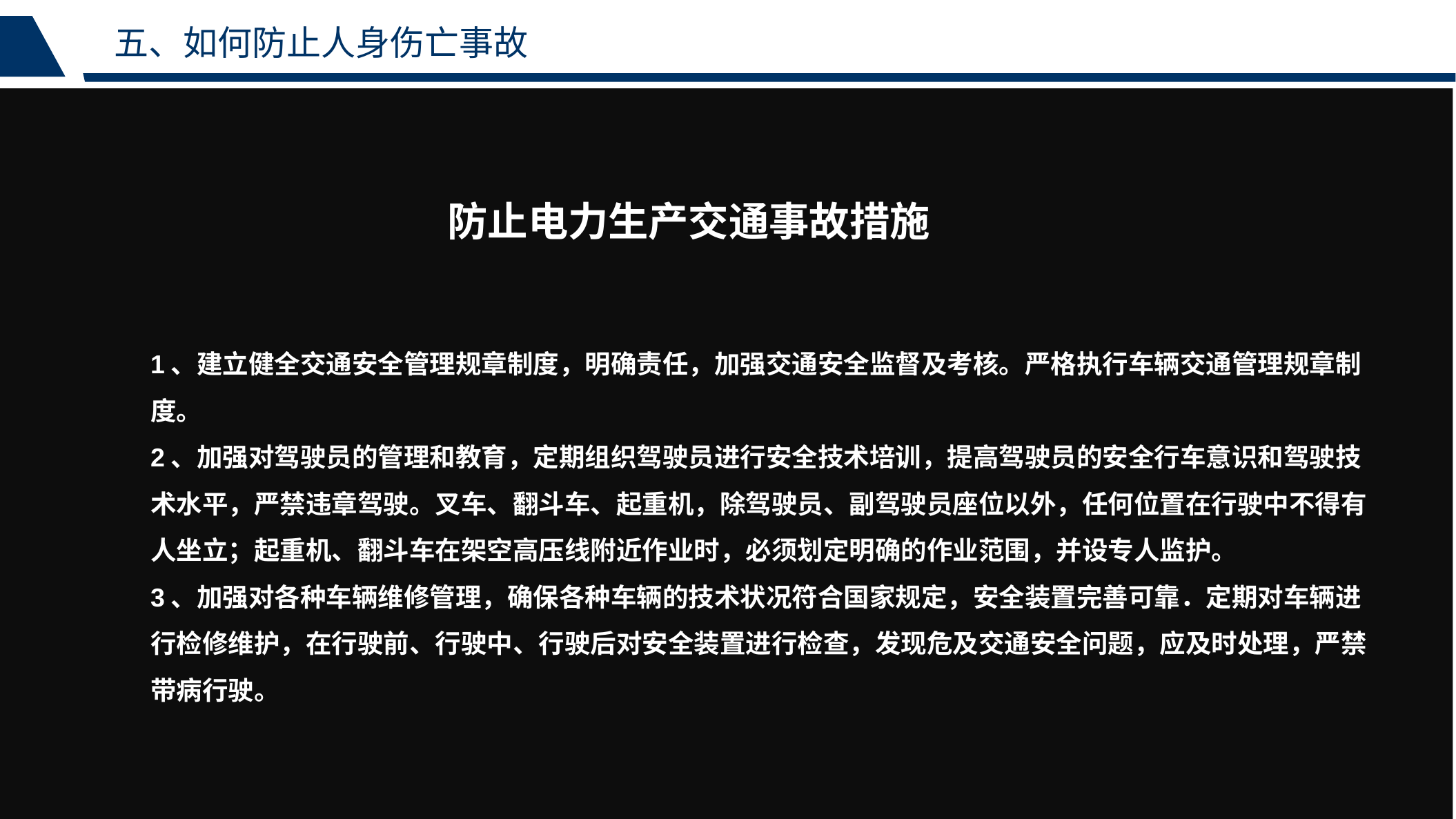

五、如何防止人身伤亡事故

防止电力生产交通事故措施
1、建立健全交通安全管理规章制度，明确责任，加强交通安全监督及考核。严格执行车辆交通管理规章制度。
2、加强对驾驶员的管理和教育，定期组织驾驶员进行安全技术培训，提高驾驶员的安全行车意识和驾驶技术水平，严禁违章驾驶。叉车、翻斗车、起重机，除驾驶员、副驾驶员座位以外，任何位置在行驶中不得有人坐立；起重机、翻斗车在架空高压线附近作业时，必须划定明确的作业范围，并设专人监护。
3、加强对各种车辆维修管理，确保各种车辆的技术状况符合国家规定，安全装置完善可靠．定期对车辆进行检修维护，在行驶前、行驶中、行驶后对安全装置进行检查，发现危及交通安全问题，应及时处理，严禁带病行驶。